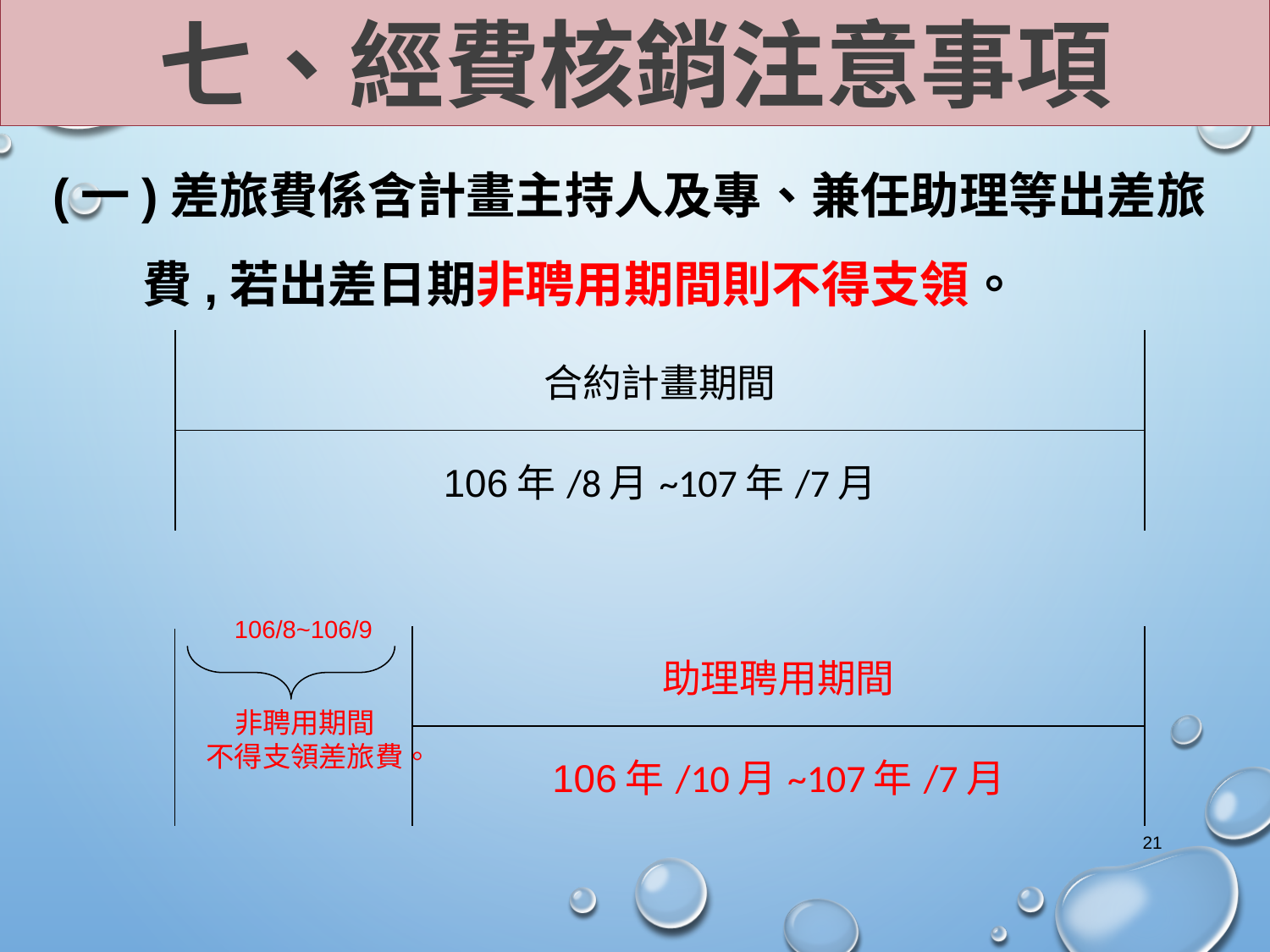

七、經費核銷注意事項
(一)差旅費係含計畫主持人及專、兼任助理等出差旅
       費,若出差日期非聘用期間則不得支領。
| 合約計畫期間 |  |  |  |  |  |
| --- | --- | --- | --- | --- | --- |
| 106年/8月~107年/7月 |  |  |  |  |  |
|  |  |  |  |  |  |
|  | 助理聘用期間 |  |  |  |  |
|  | 106年/10月~107年/7月 |  |  |  |  |

 106/8~106/9
非聘用期間
不得支領差旅費。
21